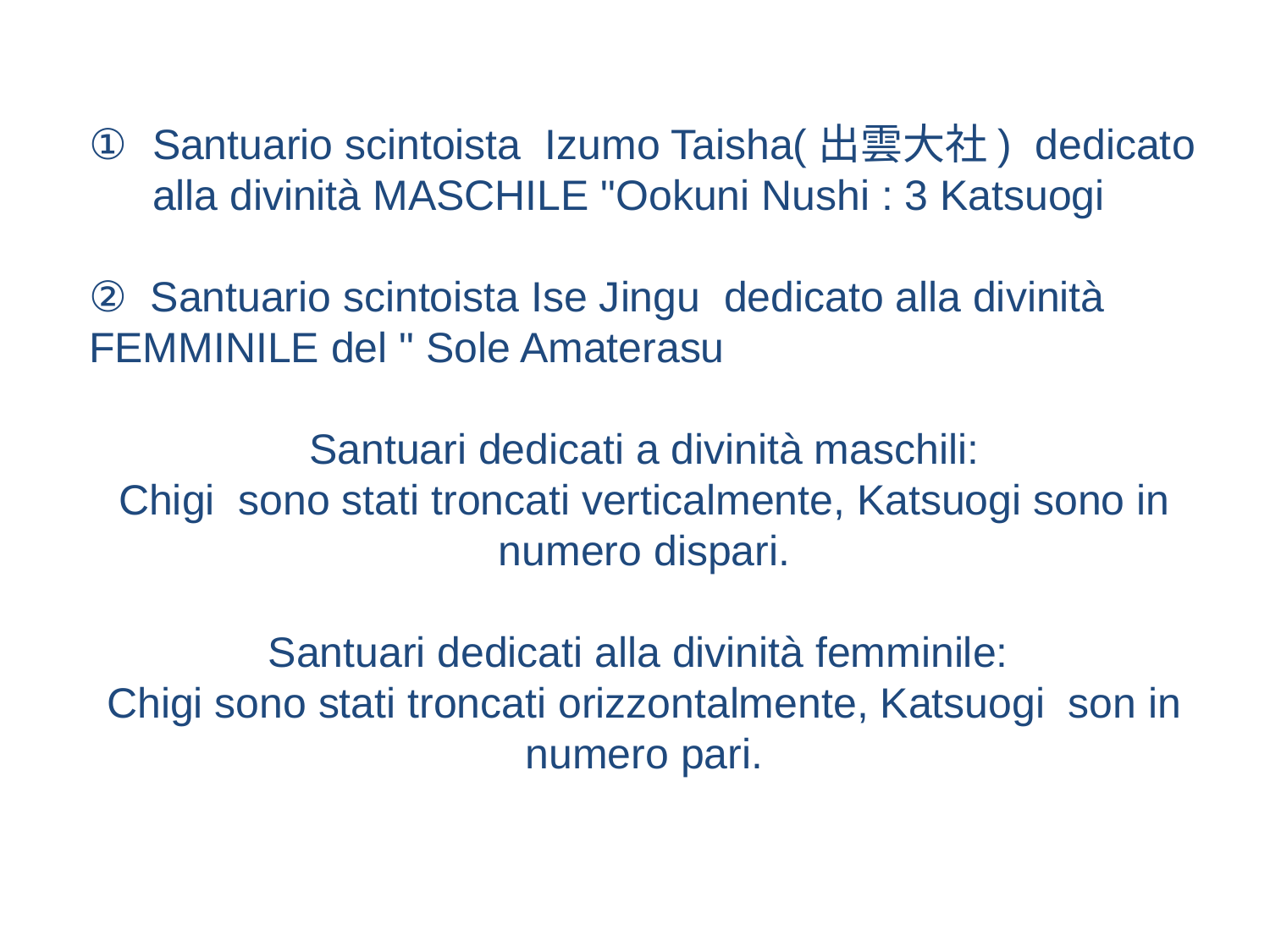

Santuario scintoista  Izumo Taisha(出雲大社)  dedicato alla divinità MASCHILE "Ookuni Nushi : 3 Katsuogi

②  Santuario scintoista Ise Jingu  dedicato alla divinità FEMMINILE del " Sole Amaterasu

 Santuari dedicati a divinità maschili:
Chigi  sono stati troncati verticalmente, Katsuogi sono in numero dispari.

Santuari dedicati alla divinità femminile:
Chigi sono stati troncati orizzontalmente, Katsuogi  son in numero pari.